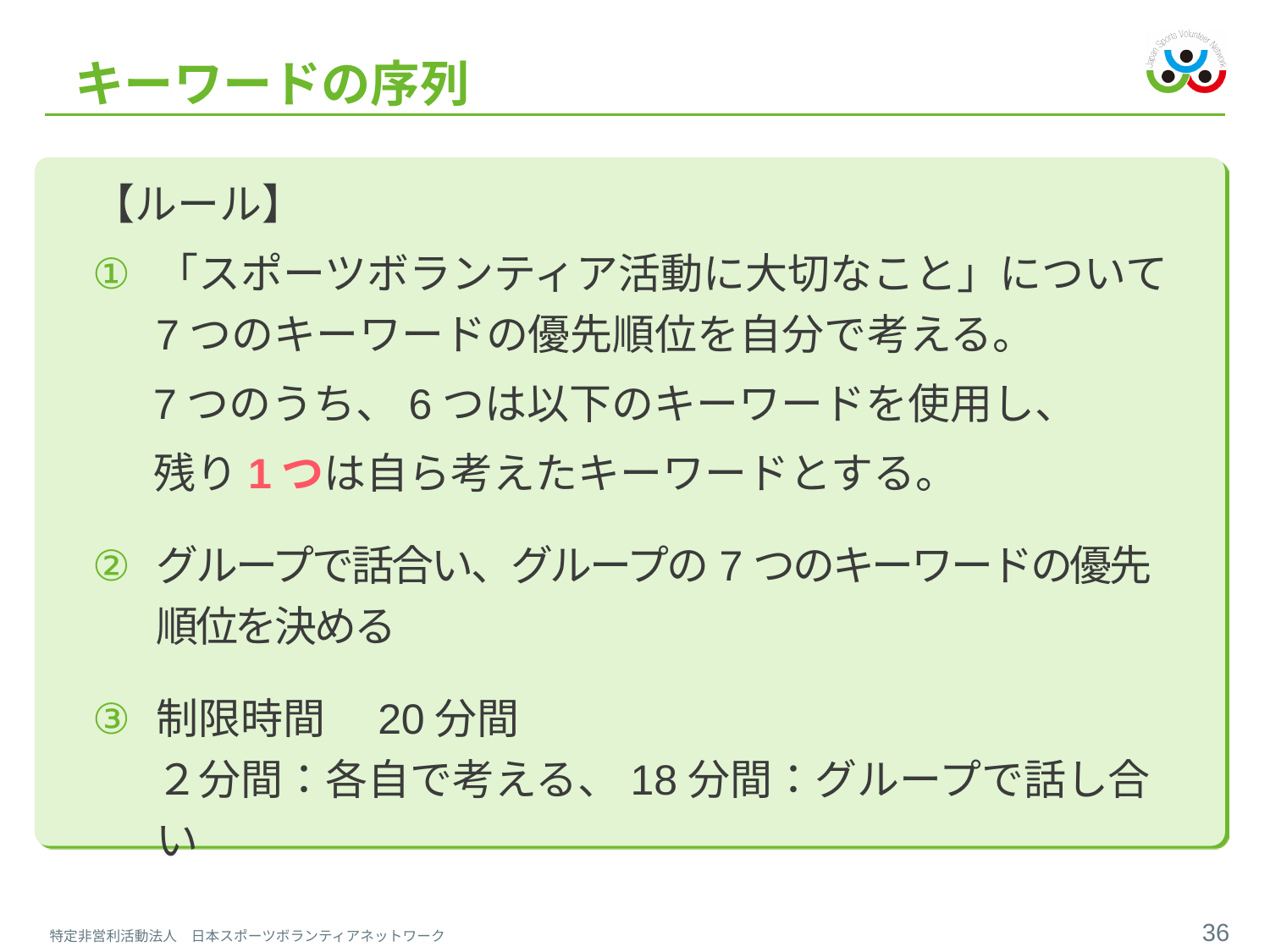

キーワードの序列

【ルール】
「スポーツボランティア活動に大切なこと」について7つのキーワードの優先順位を自分で考える。
7つのうち、6つは以下のキーワードを使用し、
残り1つは自ら考えたキーワードとする。
グループで話合い、グループの7つのキーワードの優先順位を決める
制限時間　20分間
２分間：各自で考える、18分間：グループで話し合い